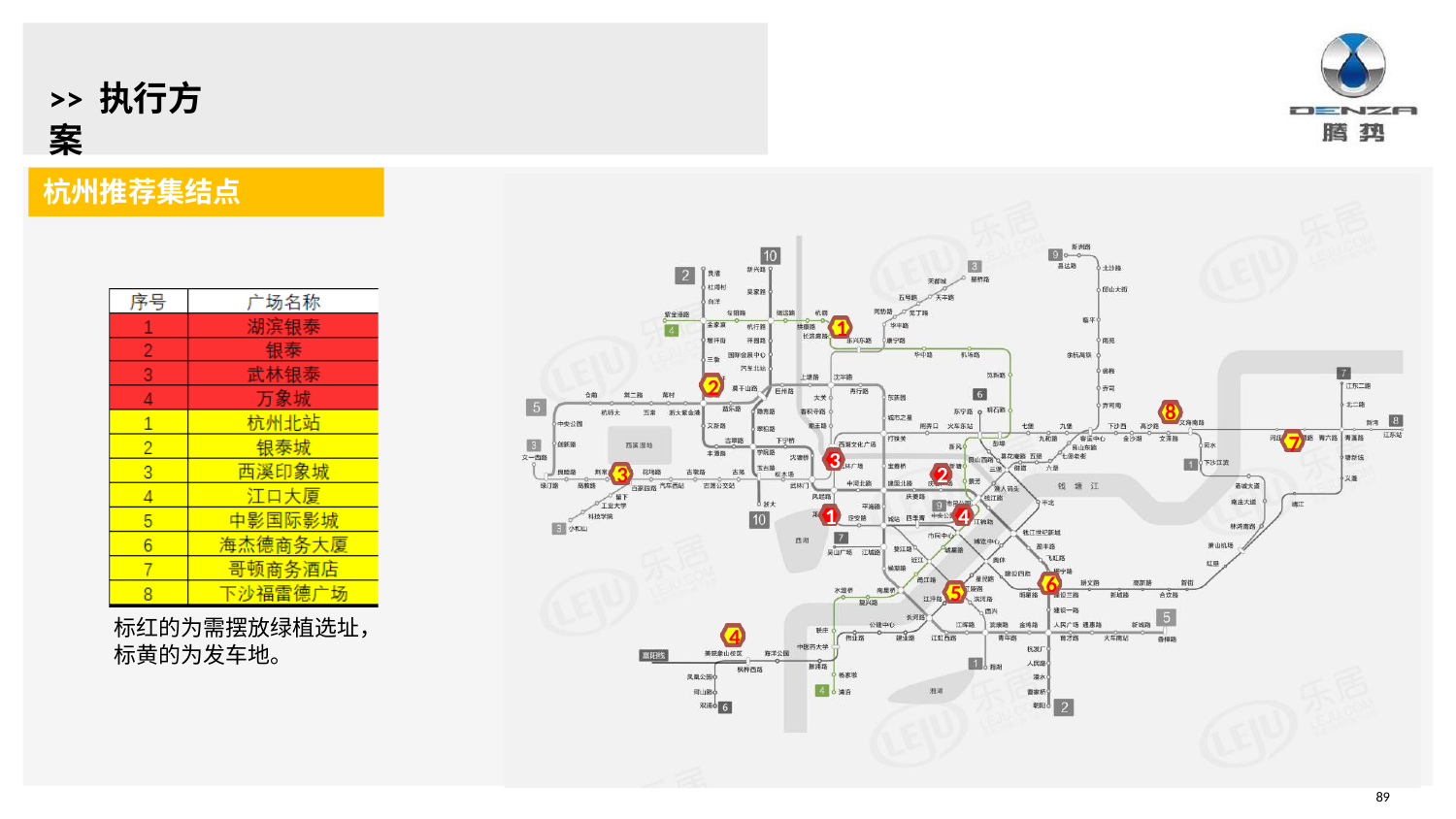

# >> 执行方案

杭州推荐集结点

1

2

8

7

3

2
3

1
4

6

5

标红的为需摆放绿植选址，
标黄的为发车地。
4

89